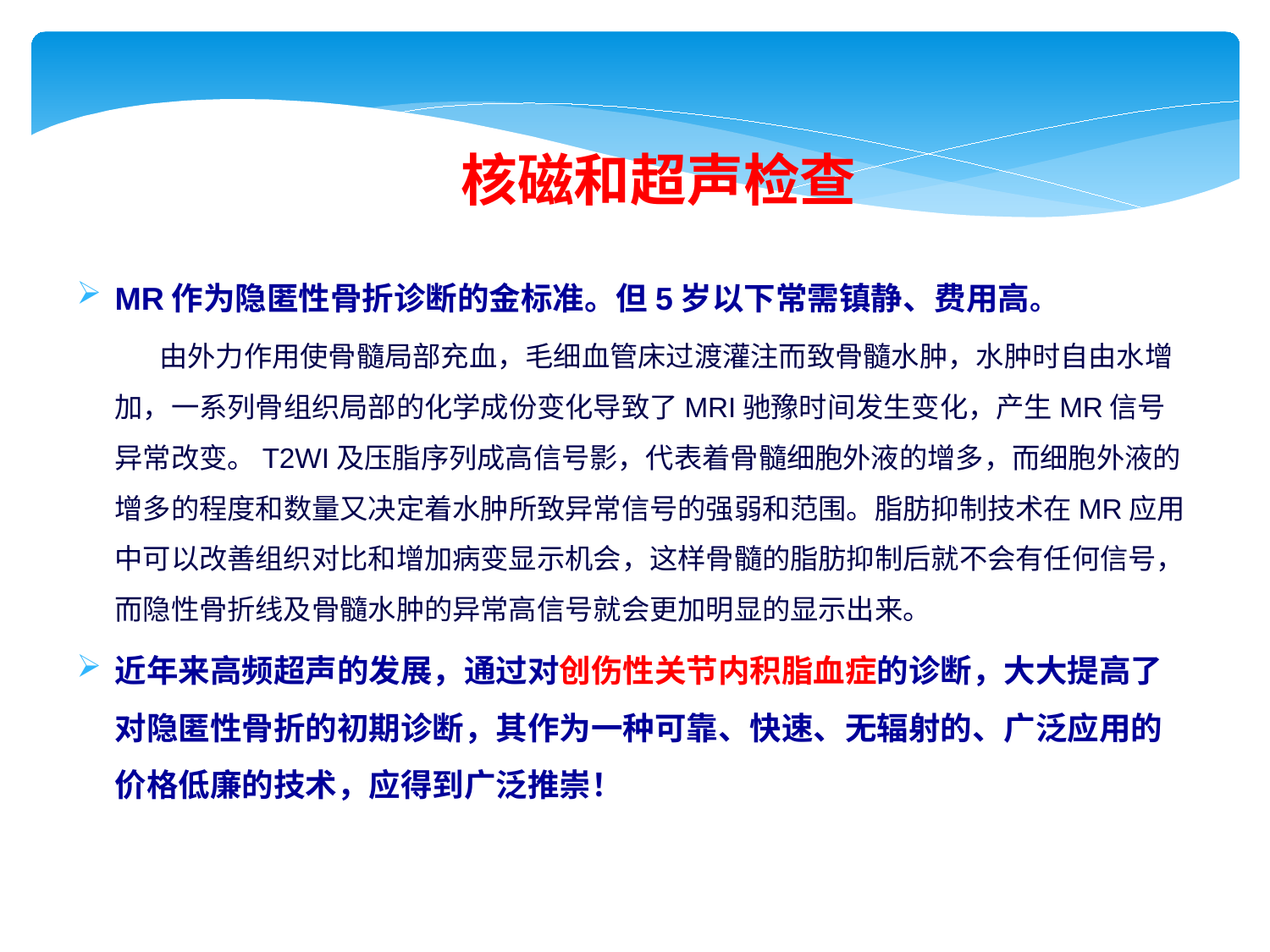

核磁和超声检查
MR作为隐匿性骨折诊断的金标准。但5岁以下常需镇静、费用高。
            由外力作用使骨髓局部充血，毛细血管床过渡灌注而致骨髓水肿，水肿时自由水增加，一系列骨组织局部的化学成份变化导致了MRI驰豫时间发生变化，产生MR信号异常改变。T2WI及压脂序列成高信号影，代表着骨髓细胞外液的增多，而细胞外液的增多的程度和数量又决定着水肿所致异常信号的强弱和范围。脂肪抑制技术在MR应用中可以改善组织对比和增加病变显示机会，这样骨髓的脂肪抑制后就不会有任何信号，而隐性骨折线及骨髓水肿的异常高信号就会更加明显的显示出来。
近年来高频超声的发展，通过对创伤性关节内积脂血症的诊断，大大提高了对隐匿性骨折的初期诊断，其作为一种可靠、快速、无辐射的、广泛应用的价格低廉的技术，应得到广泛推崇！